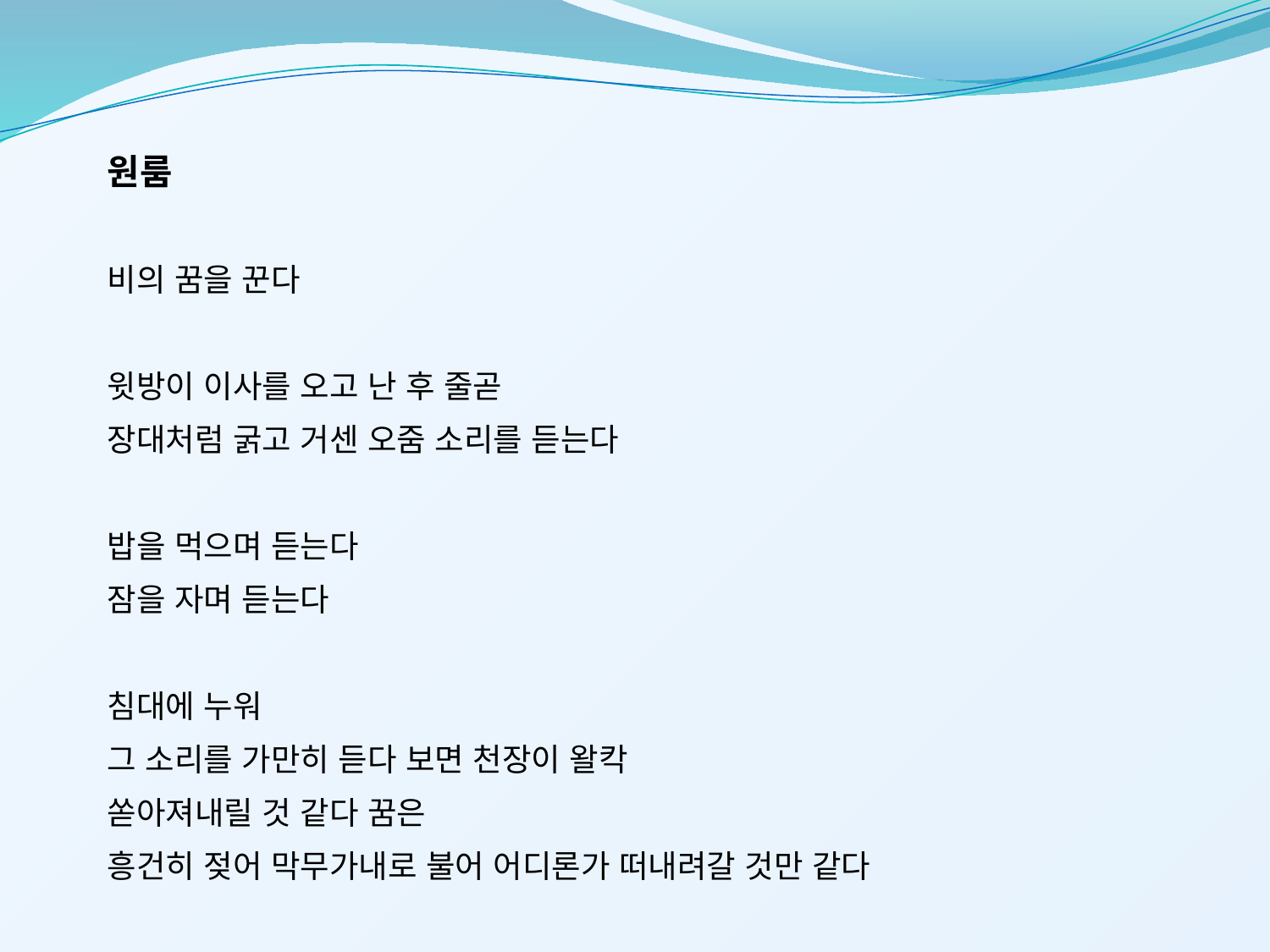

원룸

비의 꿈을 꾼다

윗방이 이사를 오고 난 후 줄곧
장대처럼 굵고 거센 오줌 소리를 듣는다

밥을 먹으며 듣는다
잠을 자며 듣는다

침대에 누워
그 소리를 가만히 듣다 보면 천장이 왈칵
쏟아져내릴 것 같다 꿈은
흥건히 젖어 막무가내로 불어 어디론가 떠내려갈 것만 같다